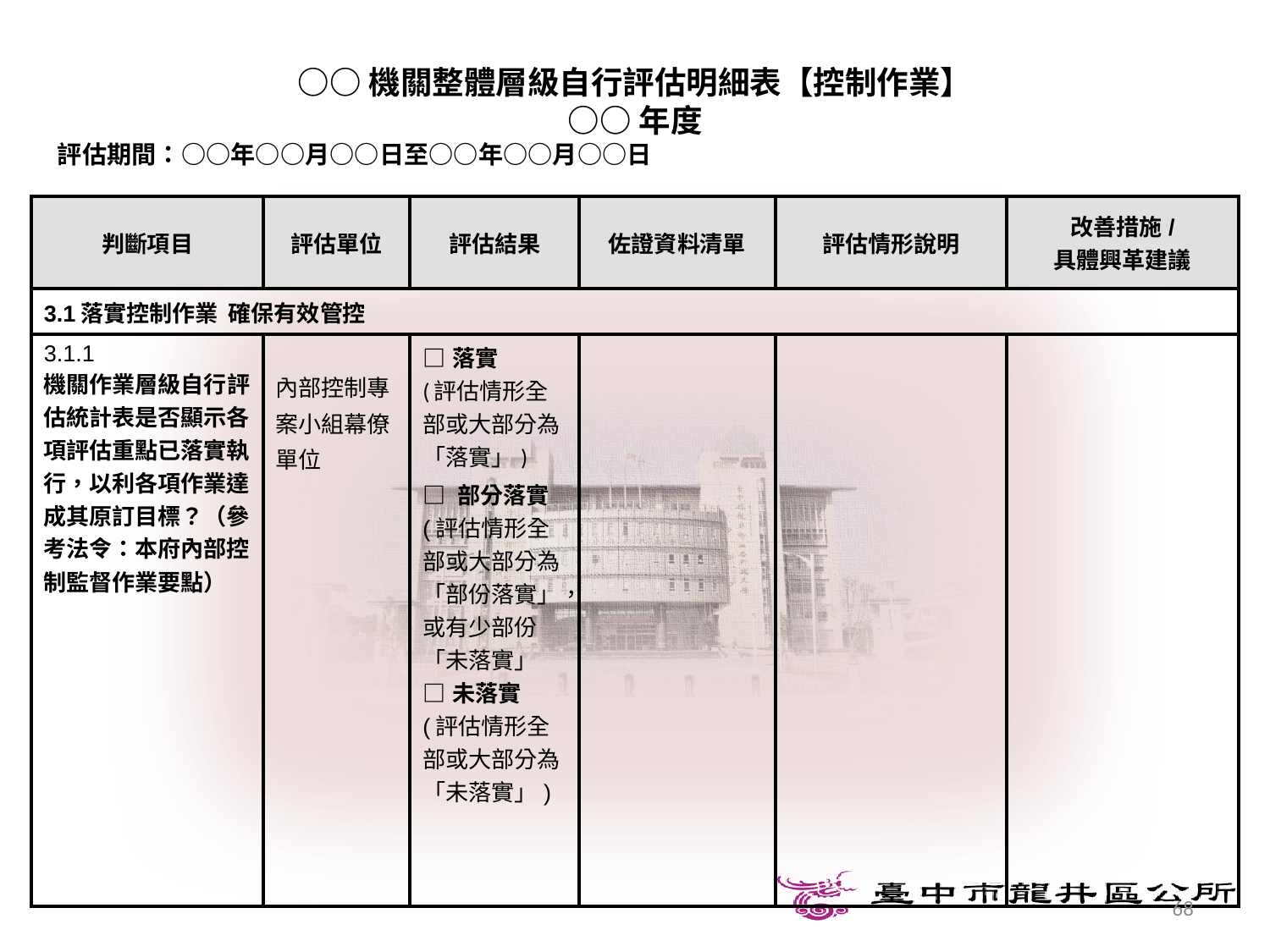

○○機關整體層級自行評估明細表【控制作業】
○○年度
評估期間：○○年○○月○○日至○○年○○月○○日
| 判斷項目 | 評估單位 | 評估結果 | 佐證資料清單 | 評估情形說明 | 改善措施/ 具體興革建議 |
| --- | --- | --- | --- | --- | --- |
| 3.1落實控制作業 確保有效管控 |  |  |  |  |  |
| 3.1.1 機關作業層級自行評估統計表是否顯示各項評估重點已落實執行，以利各項作業達成其原訂目標？（參考法令：本府內部控制監督作業要點） | 內部控制專案小組幕僚單位 | □落實 (評估情形全部或大部分為「落實」) □ 部分落實 (評估情形全部或大部分為「部份落實」，或有少部份「未落實」 □未落實 (評估情形全部或大部分為「未落實」) |  |  |  |
68